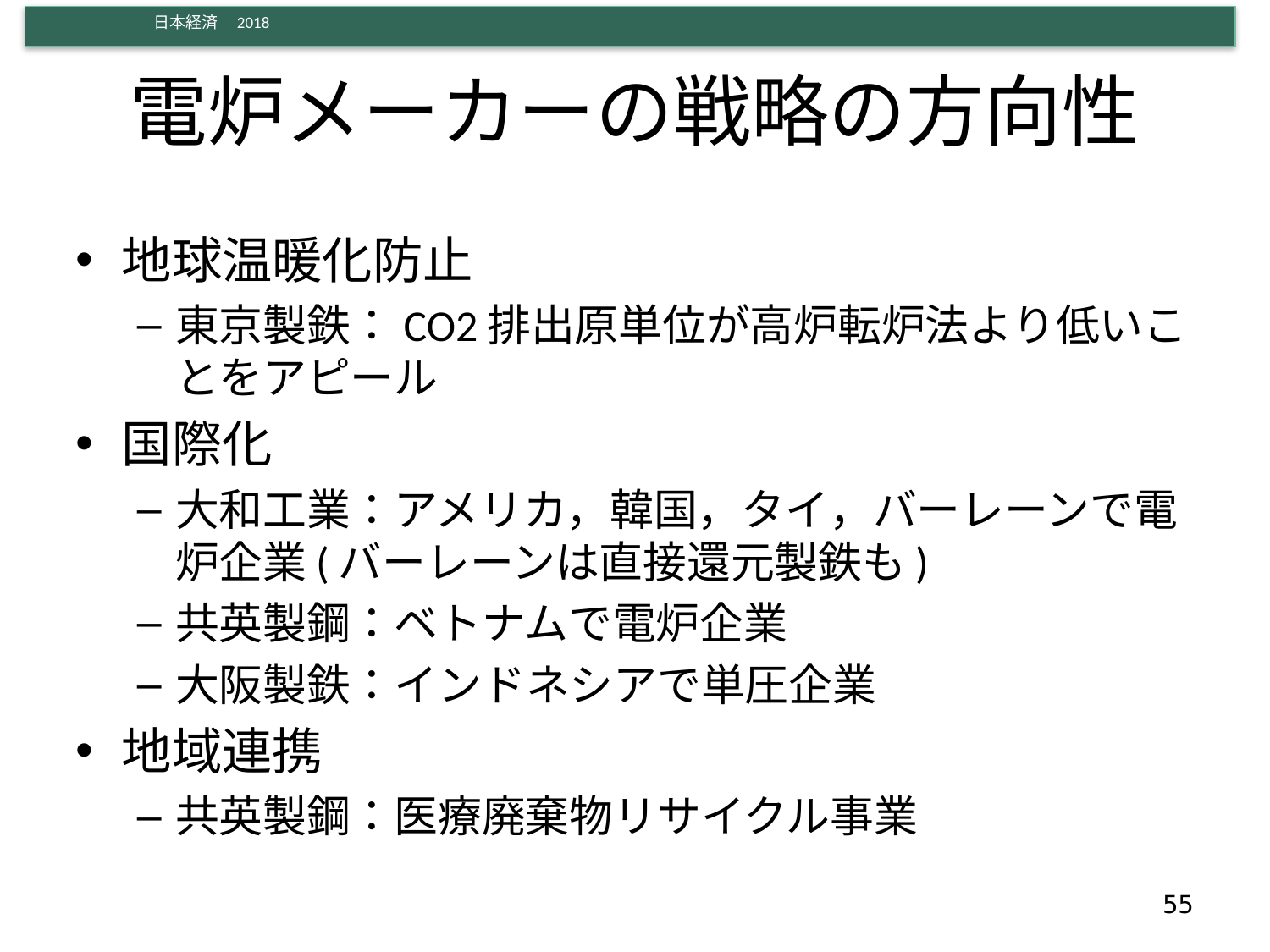

# 電炉メーカーの戦略の方向性
地球温暖化防止
東京製鉄：CO2排出原単位が高炉転炉法より低いことをアピール
国際化
大和工業：アメリカ，韓国，タイ，バーレーンで電炉企業(バーレーンは直接還元製鉄も)
共英製鋼：ベトナムで電炉企業
大阪製鉄：インドネシアで単圧企業
地域連携
共英製鋼：医療廃棄物リサイクル事業
55